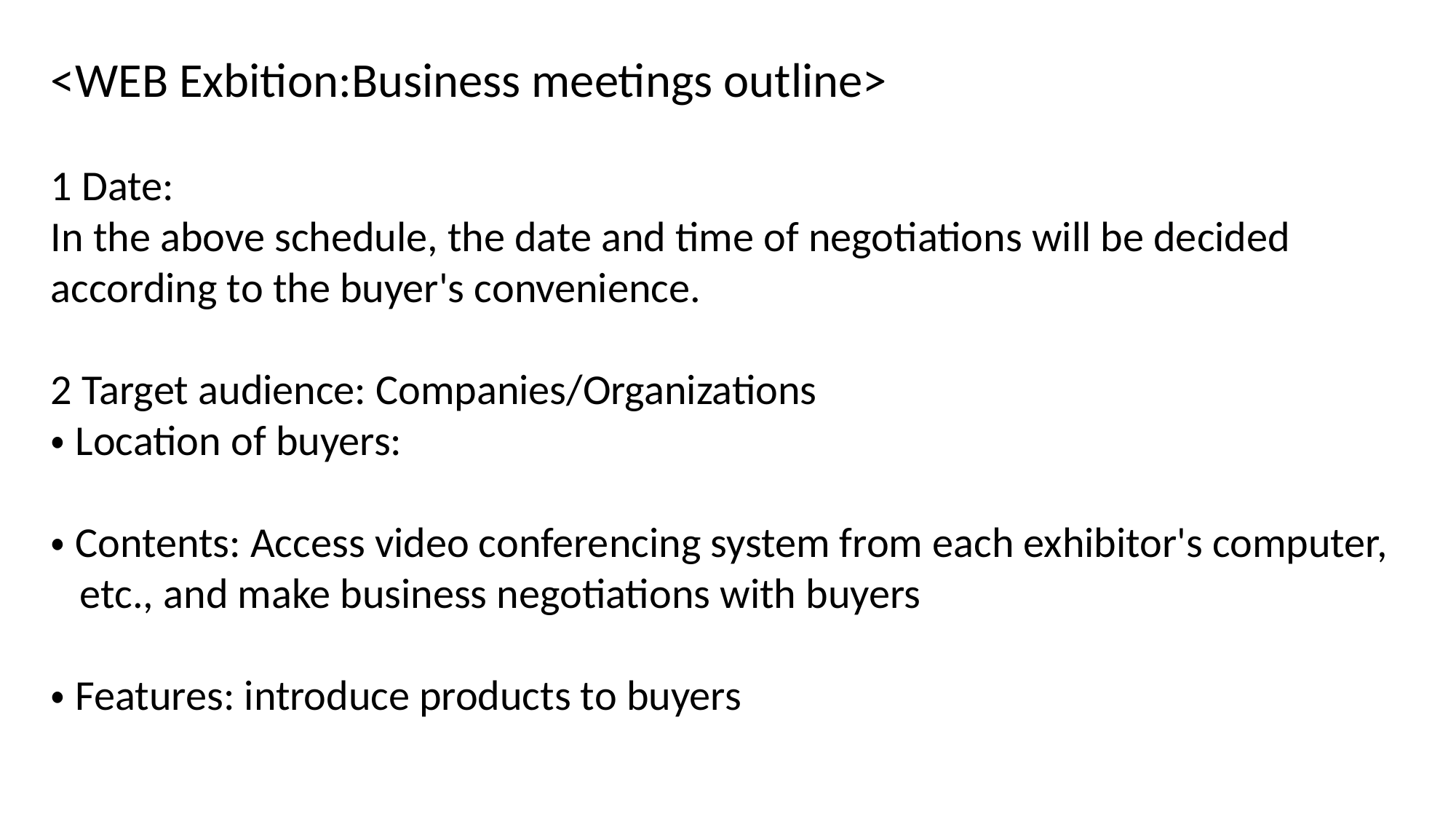

<WEB Exbition:Business meetings outline>

1 Date:
In the above schedule, the date and time of negotiations will be decided according to the buyer's convenience.

2 Target audience: Companies/Organizations
・Location of buyers:

・Contents: Access video conferencing system from each exhibitor's computer,
   etc., and make business negotiations with buyers

・Features: introduce products to buyers